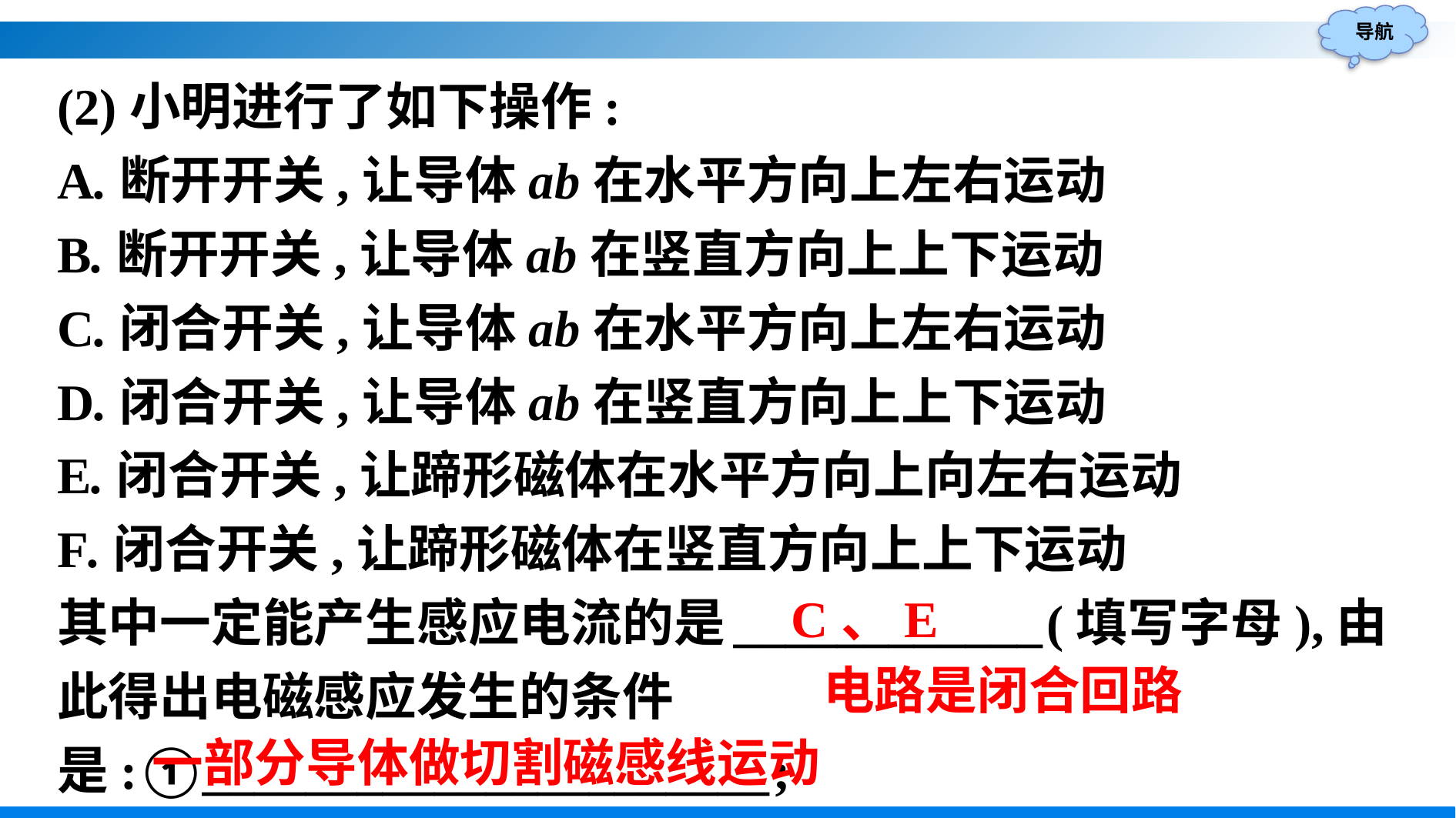

(2)小明进行了如下操作:
A.断开开关,让导体ab在水平方向上左右运动
B.断开开关,让导体ab在竖直方向上上下运动
C.闭合开关,让导体ab在水平方向上左右运动
D.闭合开关,让导体ab在竖直方向上上下运动
E.闭合开关,让蹄形磁体在水平方向上向左右运动
F.闭合开关,让蹄形磁体在竖直方向上上下运动
其中一定能产生感应电流的是____________(填写字母),由此得出电磁感应发生的条件是:①______________________;
②________________________________________.
C、E
电路是闭合回路
一部分导体做切割磁感线运动